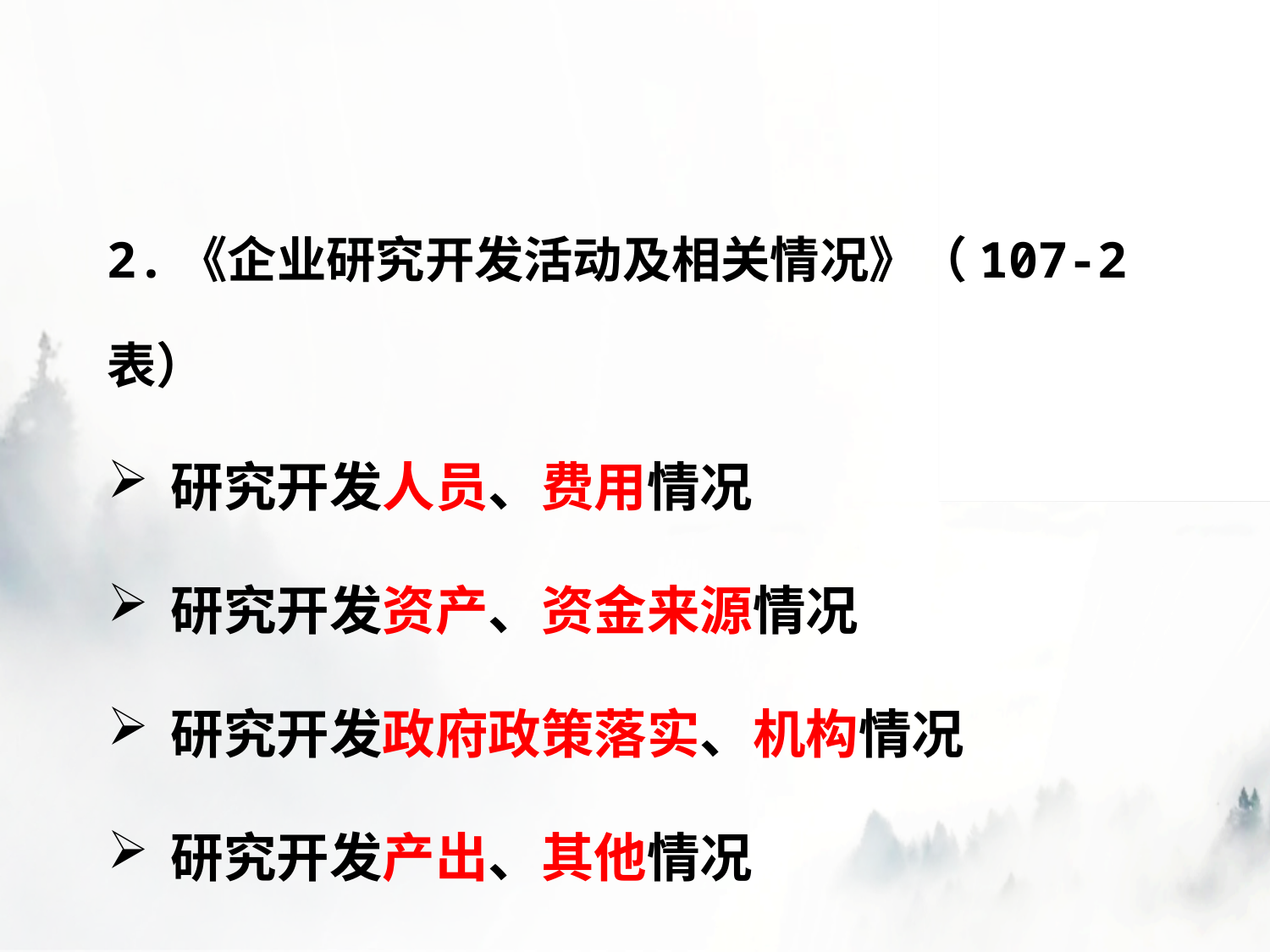

2.《企业研究开发活动及相关情况》（107-2表）
研究开发人员、费用情况
研究开发资产、资金来源情况
研究开发政府政策落实、机构情况
研究开发产出、其他情况